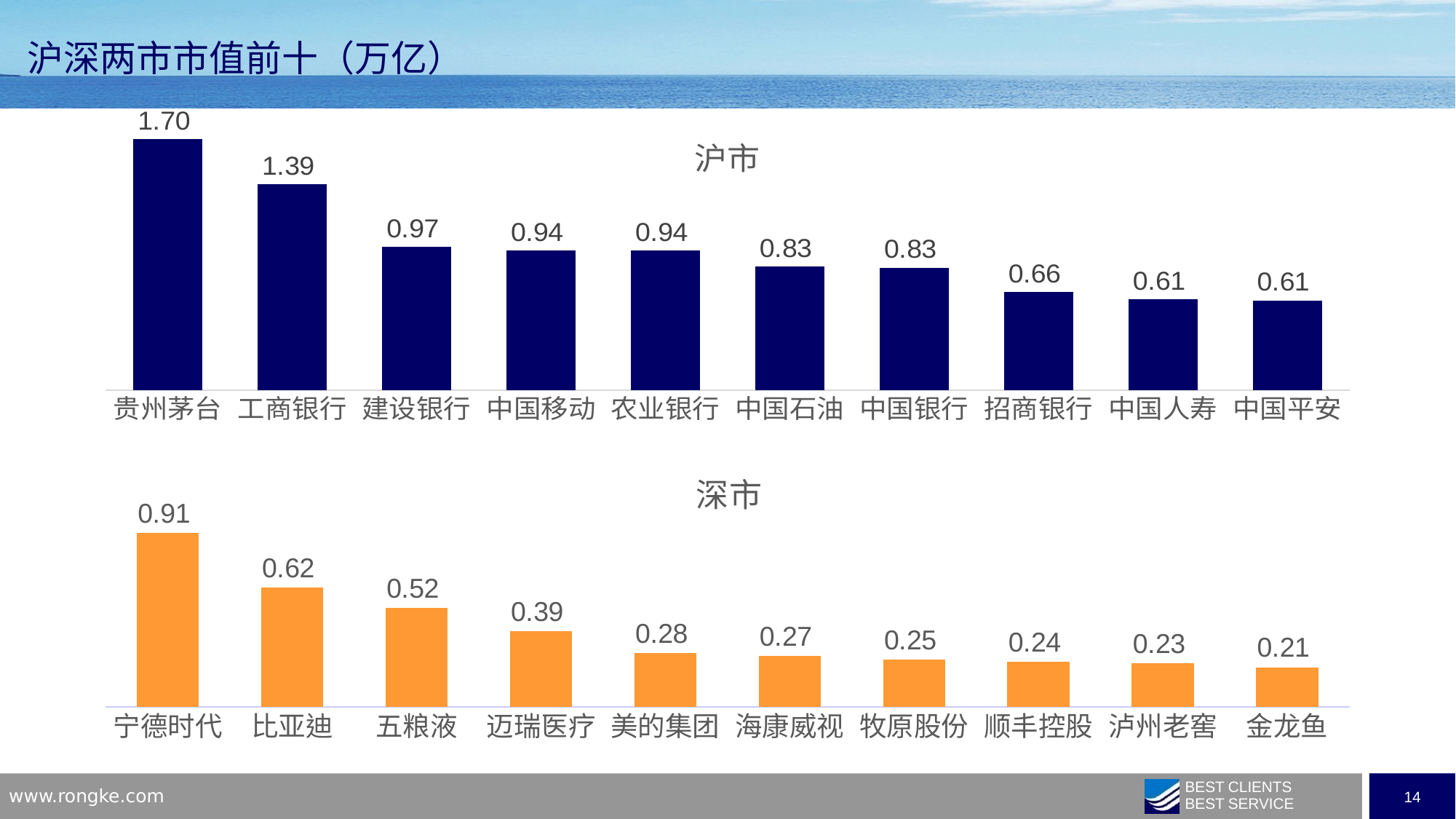

沪深两市市值前十（万亿）

### Chart: 沪市

| Category | 系列 1 |
|---|---|
| 贵州茅台 | 1.69586703 |
| 工商银行 | 1.3894969 |
| 建设银行 | 0.96786268 |
| 中国移动 | 0.94456402 |
| 农业银行 | 0.9440688 |
| 中国石油 | 0.8334795599999999 |
| 中国银行 | 0.82783961 |
| 招商银行 | 0.66156397 |
| 中国人寿 | 0.61207617 |
| 中国平安 | 0.60541579 |

### Chart: 深市

| Category | 系列 1 |
|---|---|
| 宁德时代 | 0.91000283 |
| 比亚迪 | 0.62363535 |
| 五粮液 | 0.5181946700000001 |
| 迈瑞医疗 | 0.39457693 |
| 美的集团 | 0.2810892 |
| 海康威视 | 0.26809179 |
| 牧原股份 | 0.24897098999999998 |
| 顺丰控股 | 0.23624247 |
| 泸州老窖 | 0.23014054 |
| 金龙鱼 | 0.20737588 |